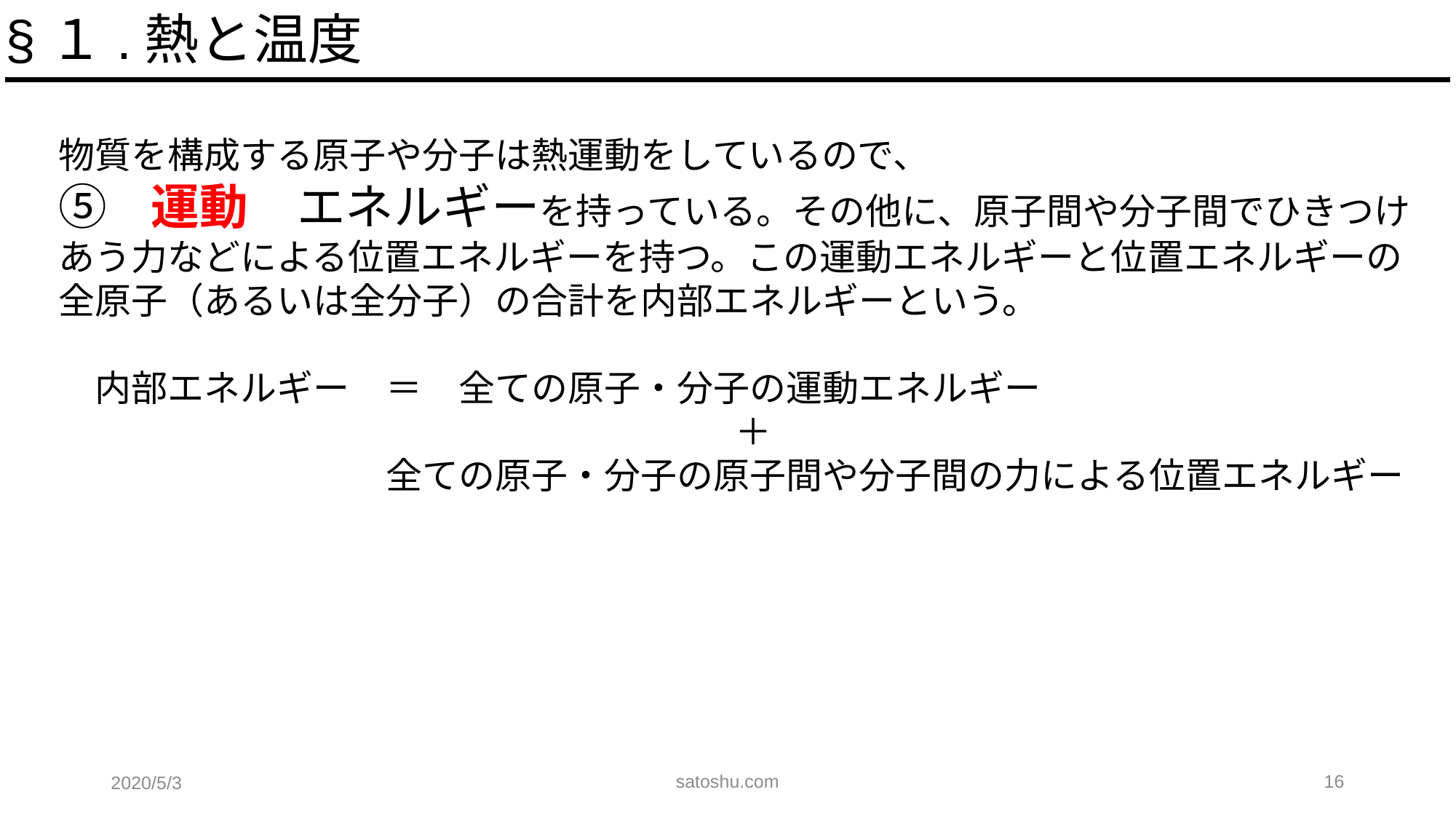

§１.熱と温度
物質を構成する原子や分子は熱運動をしているので、
⑤   運動　エネルギーを持っている。その他に、原子間や分子間でひきつけあう力などによる位置エネルギーを持つ。この運動エネルギーと位置エネルギーの全原子（あるいは全分子）の合計を内部エネルギーという。

　内部エネルギー　＝　全ての原子・分子の運動エネルギー
　　                         　　　　　　　　　　　＋
　　　　　　　　　全ての原子・分子の原子間や分子間の力による位置エネルギー
satoshu.com
16
2020/5/3